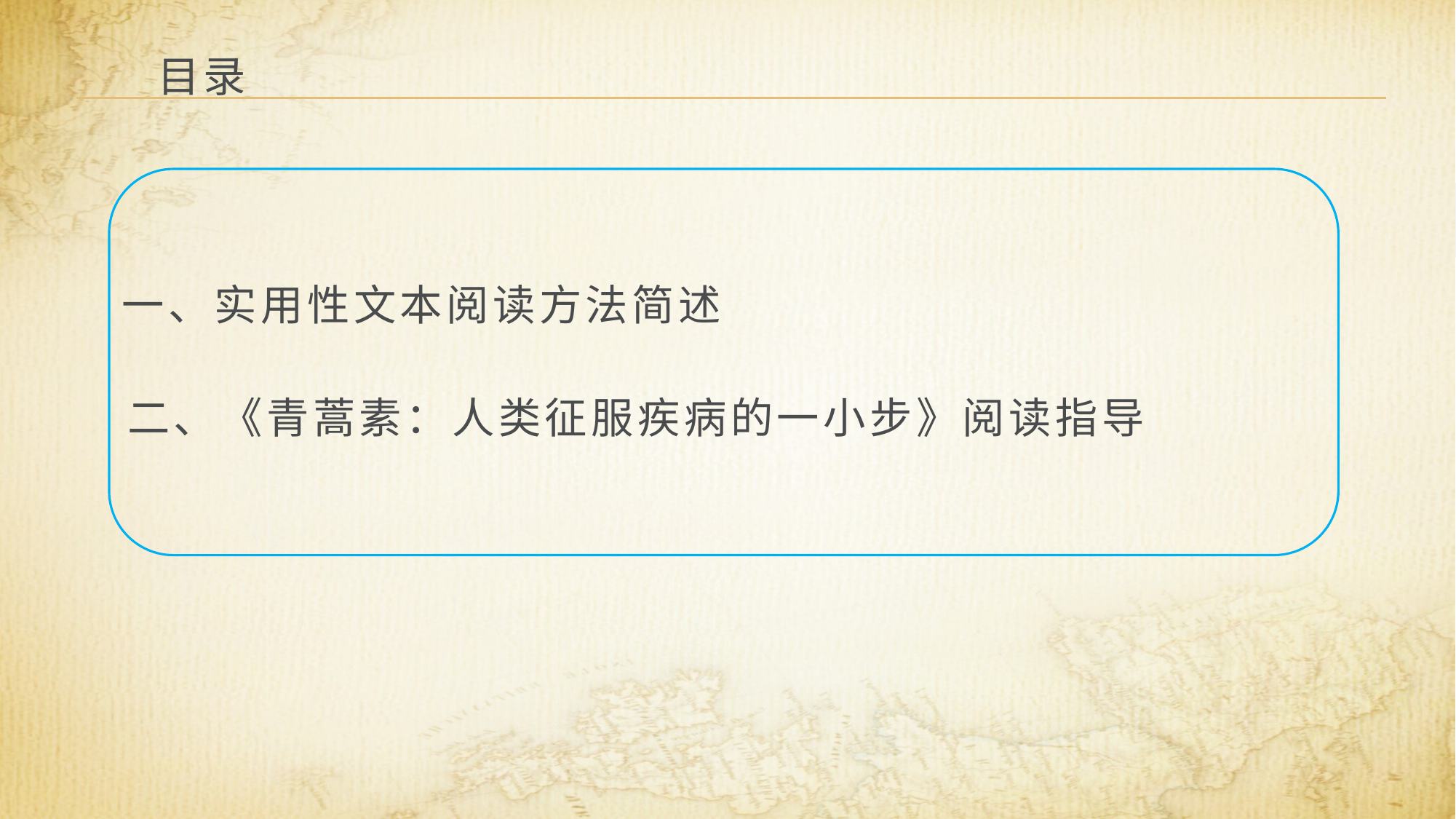

目录

一、实用性文本阅读方法简述
二、《青蒿素：人类征服疾病的一小步》阅读指导